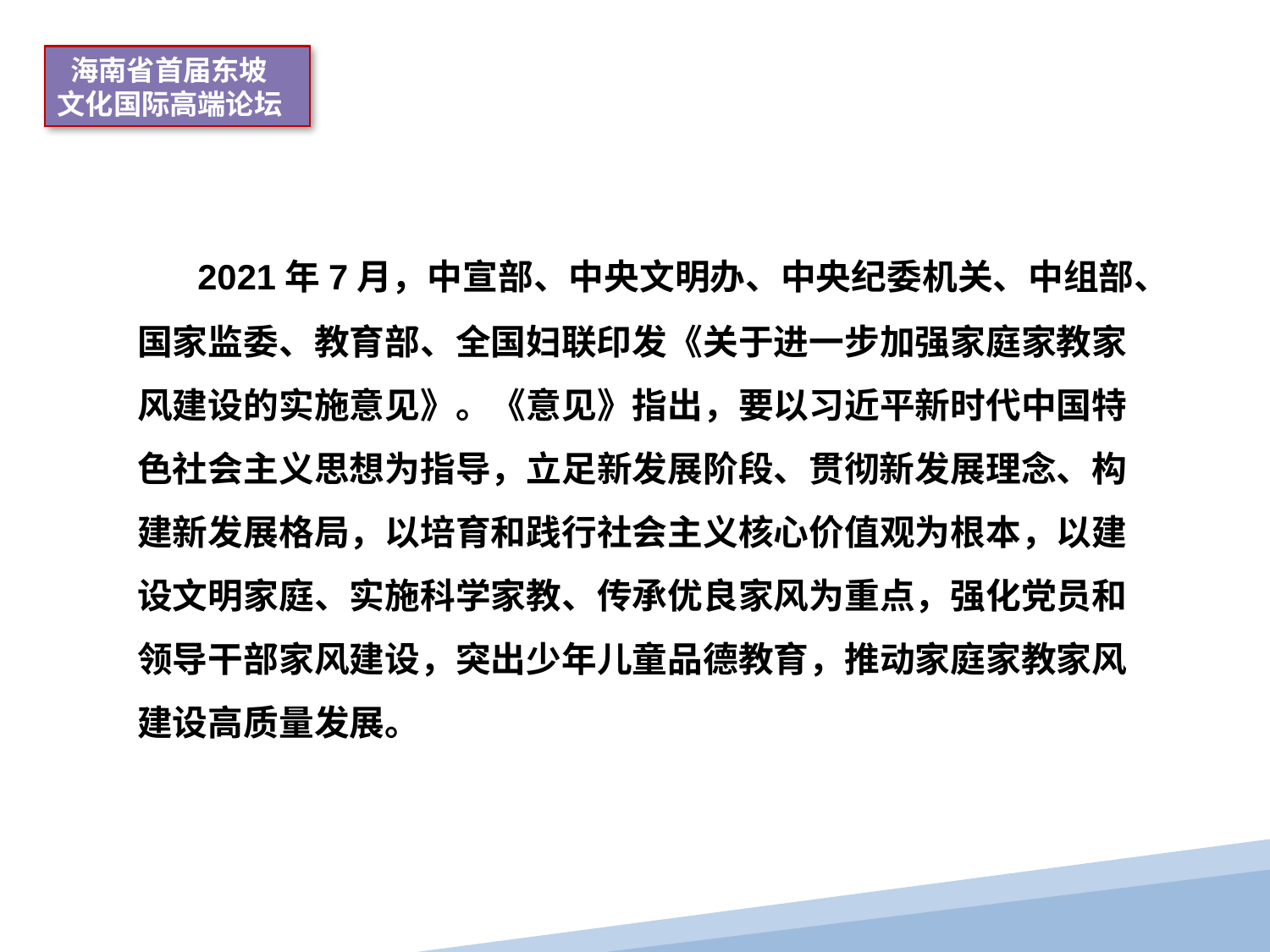

海南省首届东坡
文化国际高端论坛
      2021年7月，中宣部、中央文明办、中央纪委机关、中组部、国家监委、教育部、全国妇联印发《关于进一步加强家庭家教家风建设的实施意见》。《意见》指出，要以习近平新时代中国特色社会主义思想为指导，立足新发展阶段、贯彻新发展理念、构建新发展格局，以培育和践行社会主义核心价值观为根本，以建设文明家庭、实施科学家教、传承优良家风为重点，强化党员和领导干部家风建设，突出少年儿童品德教育，推动家庭家教家风建设高质量发展。